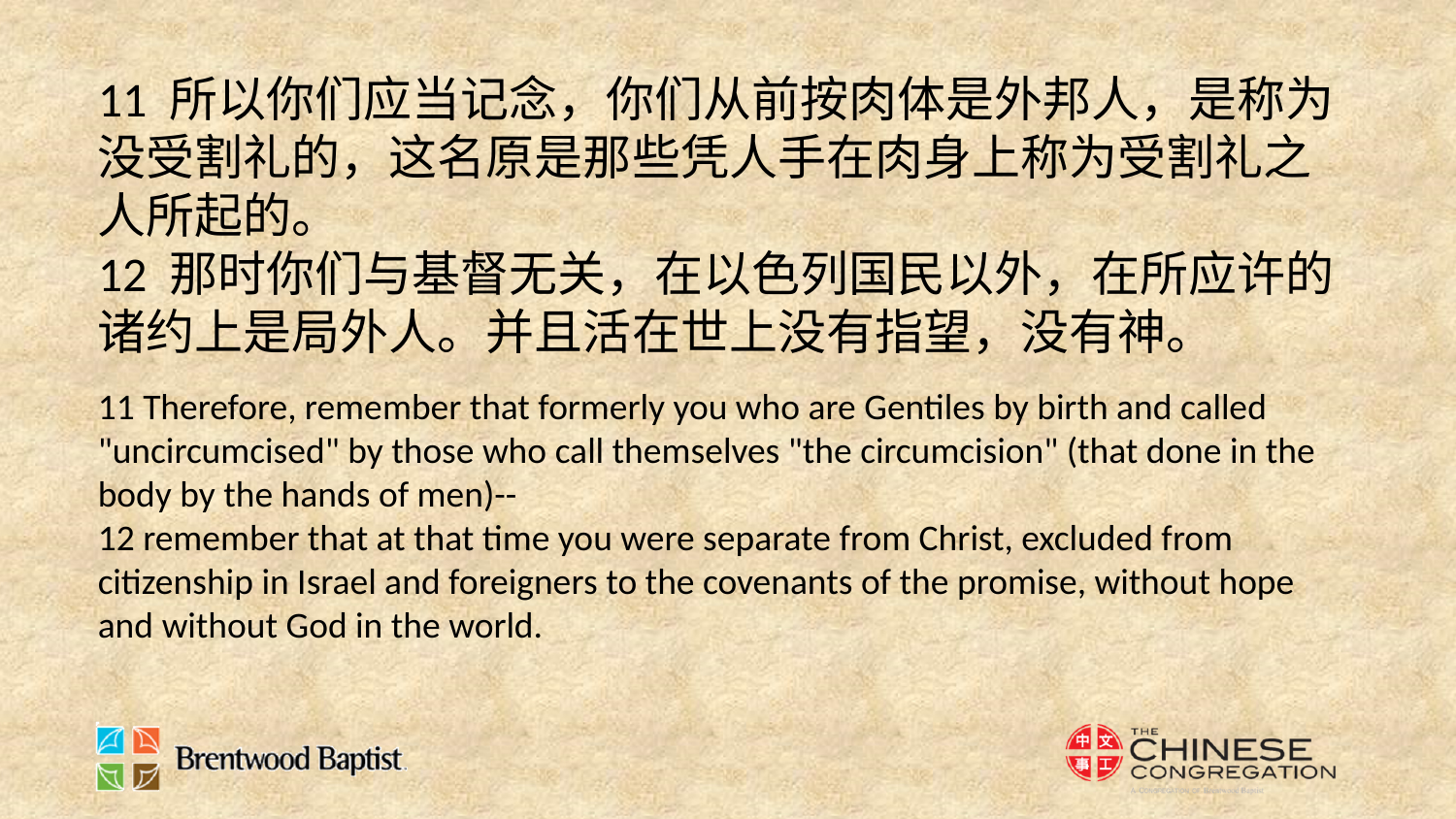

11 所以你们应当记念，你们从前按肉体是外邦人，是称为没受割礼的，这名原是那些凭人手在肉身上称为受割礼之人所起的。
12 那时你们与基督无关，在以色列国民以外，在所应许的诸约上是局外人。并且活在世上没有指望，没有神。

11 Therefore, remember that formerly you who are Gentiles by birth and called "uncircumcised" by those who call themselves "the circumcision" (that done in the body by the hands of men)--
12 remember that at that time you were separate from Christ, excluded from citizenship in Israel and foreigners to the covenants of the promise, without hope and without God in the world.